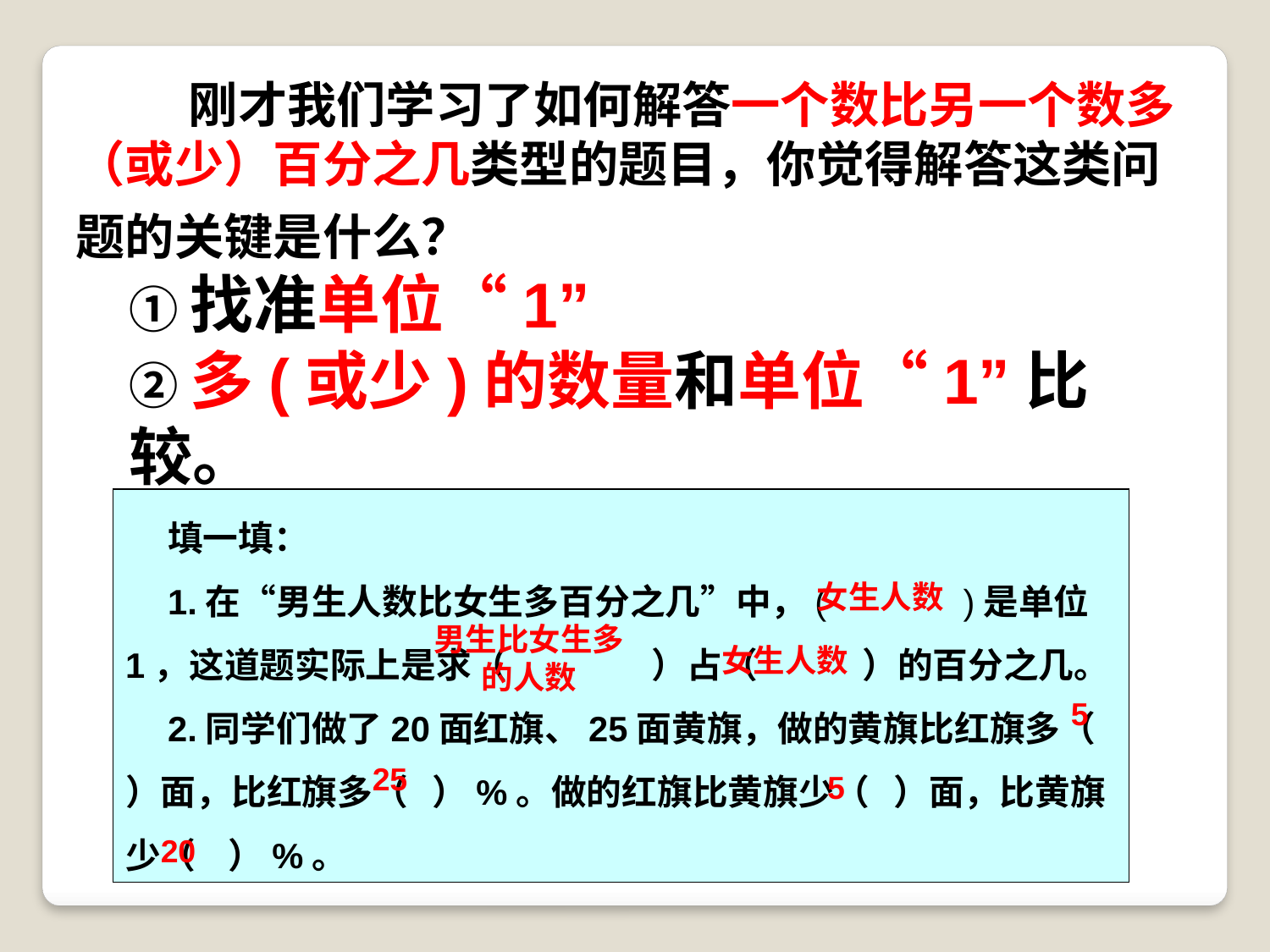

刚才我们学习了如何解答一个数比另一个数多（或少）百分之几类型的题目，你觉得解答这类问题的关键是什么？
①找准单位“1”
②多(或少)的数量和单位“1”比较。
填一填：
1.在“男生人数比女生多百分之几”中，(              )是单位1，这道题实际上是求（                  ）占（             ）的百分之几。
2.同学们做了20面红旗、25面黄旗，做的黄旗比红旗多（   ）面，比红旗多（   ）%。做的红旗比黄旗少（   ）面，比黄旗少（    ）%。
女生人数
男生比女生多的人数
女生人数
5
25
5
20